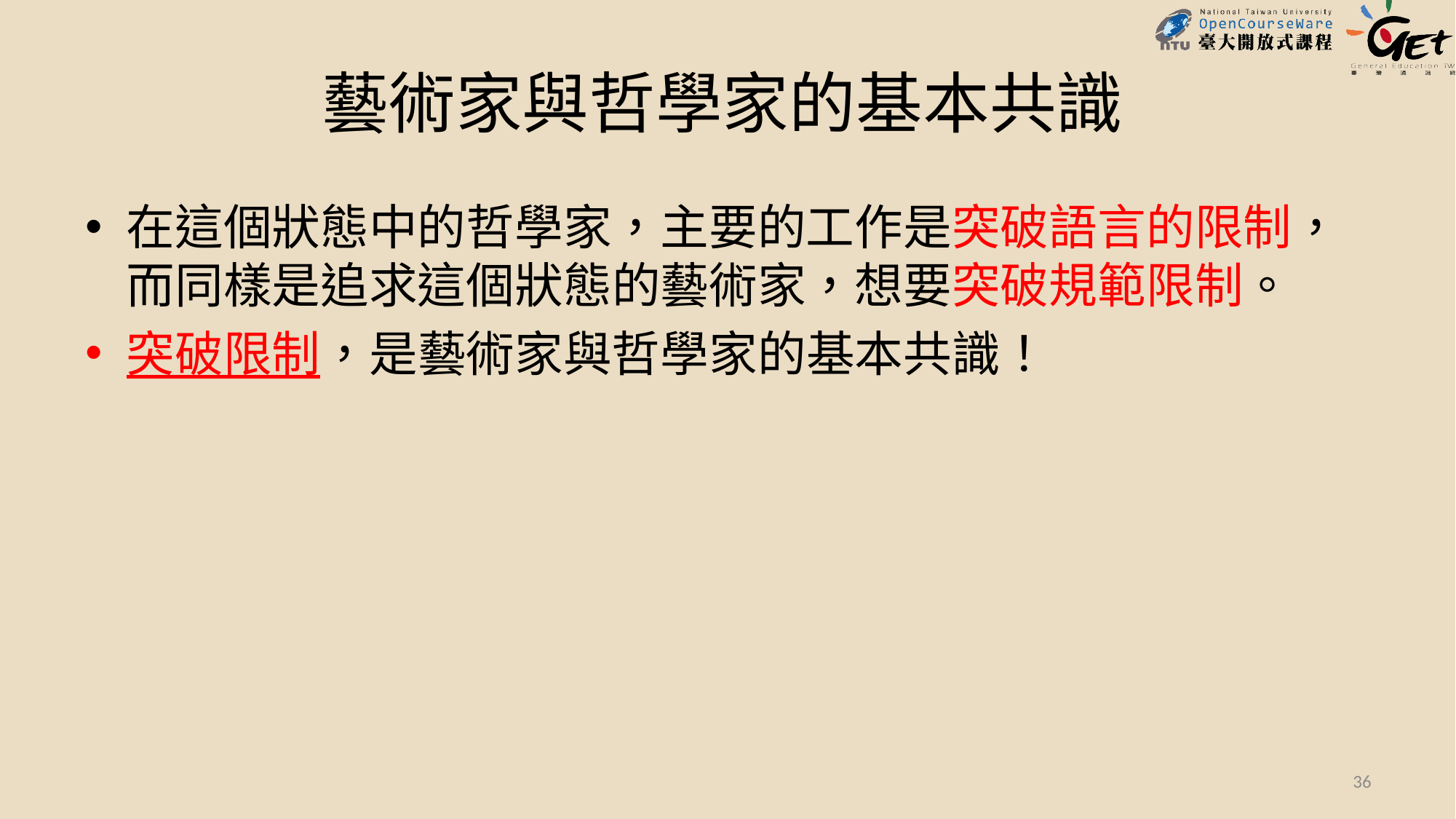

# 藝術家與哲學家的基本共識
在這個狀態中的哲學家，主要的工作是突破語言的限制，而同樣是追求這個狀態的藝術家，想要突破規範限制。
突破限制，是藝術家與哲學家的基本共識！
36